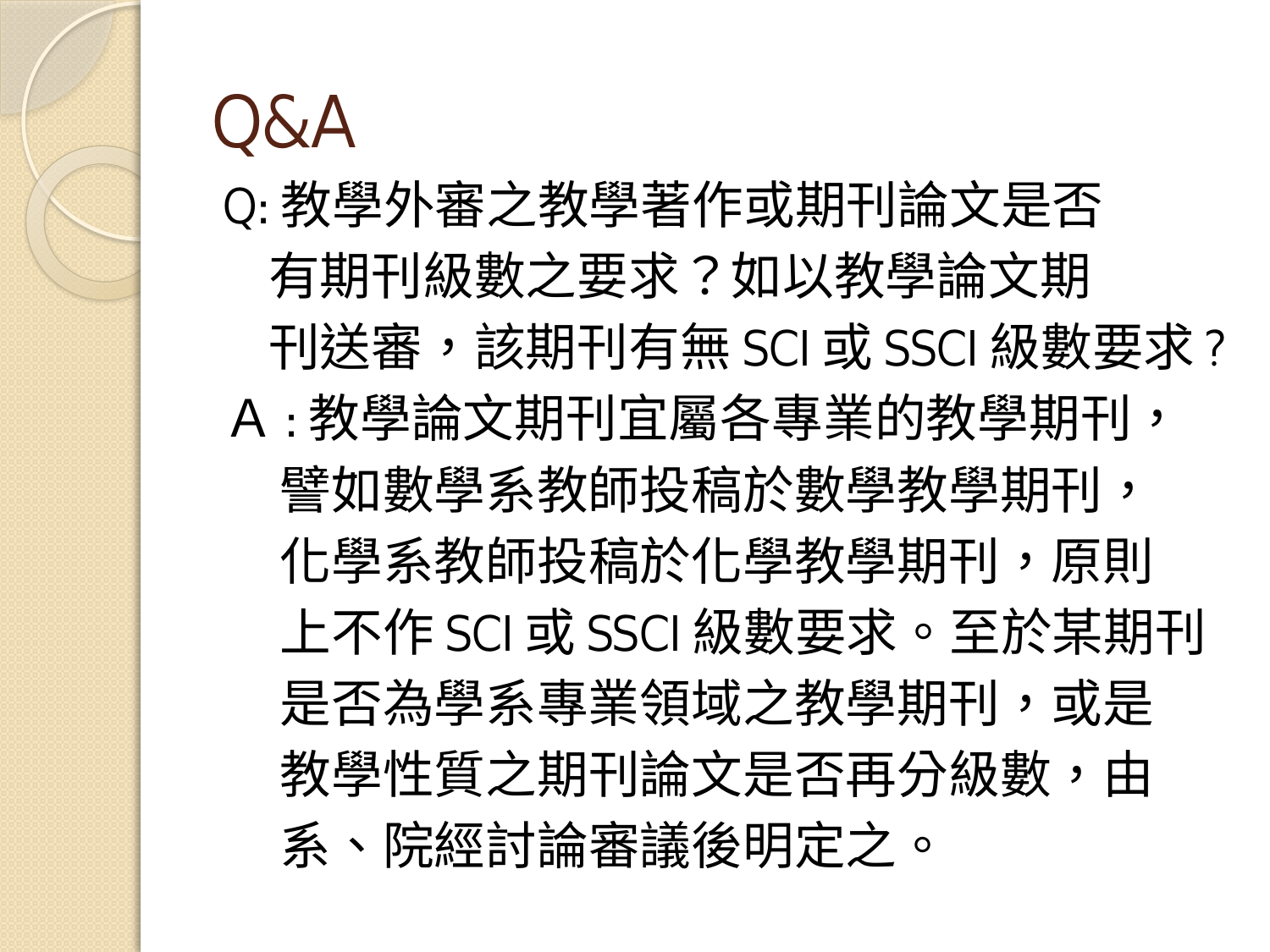

# Q&A
Q:教學外審之教學著作或期刊論文是否
   有期刊級數之要求？如以教學論文期
   刊送審，該期刊有無SCI或SSCI級數要求?
Ａ:教學論文期刊宜屬各專業的教學期刊，
    譬如數學系教師投稿於數學教學期刊，
    化學系教師投稿於化學教學期刊，原則
    上不作SCI或SSCI級數要求。至於某期刊
    是否為學系專業領域之教學期刊，或是
    教學性質之期刊論文是否再分級數，由
    系、院經討論審議後明定之。